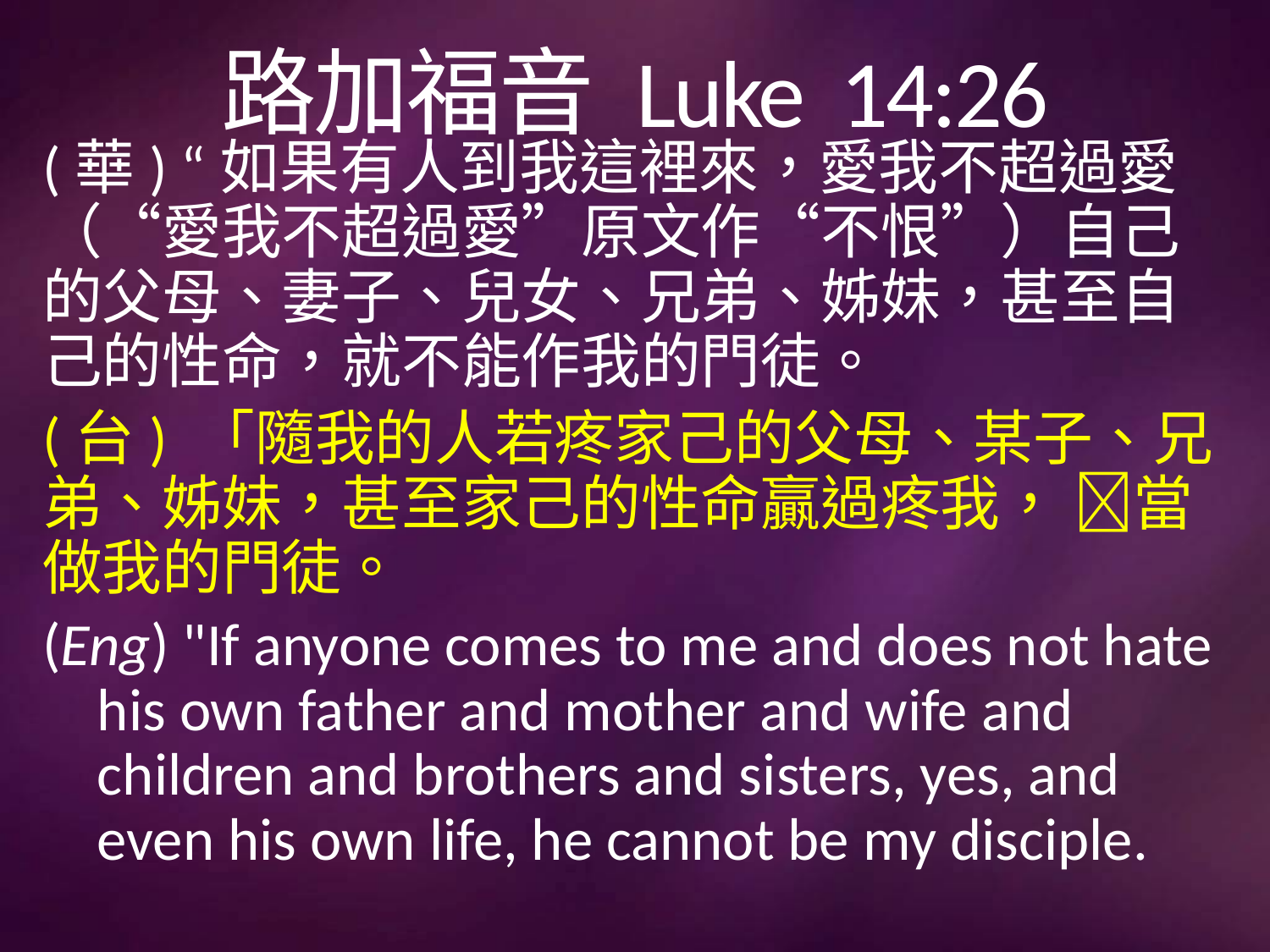

# 路加福音 Luke  14:26
(華) “如果有人到我這裡來，愛我不超過愛（“愛我不超過愛”原文作“不恨”）自己的父母、妻子、兒女、兄弟、姊妹，甚至自己的性命，就不能作我的門徒。
(台) 「隨我的人若疼家己的父母、某子、兄弟、姊妹，甚至家己的性命贏過疼我， 𣍐當做我的門徒。
(Eng) "If anyone comes to me and does not hate his own father and mother and wife and children and brothers and sisters, yes, and even his own life, he cannot be my disciple.